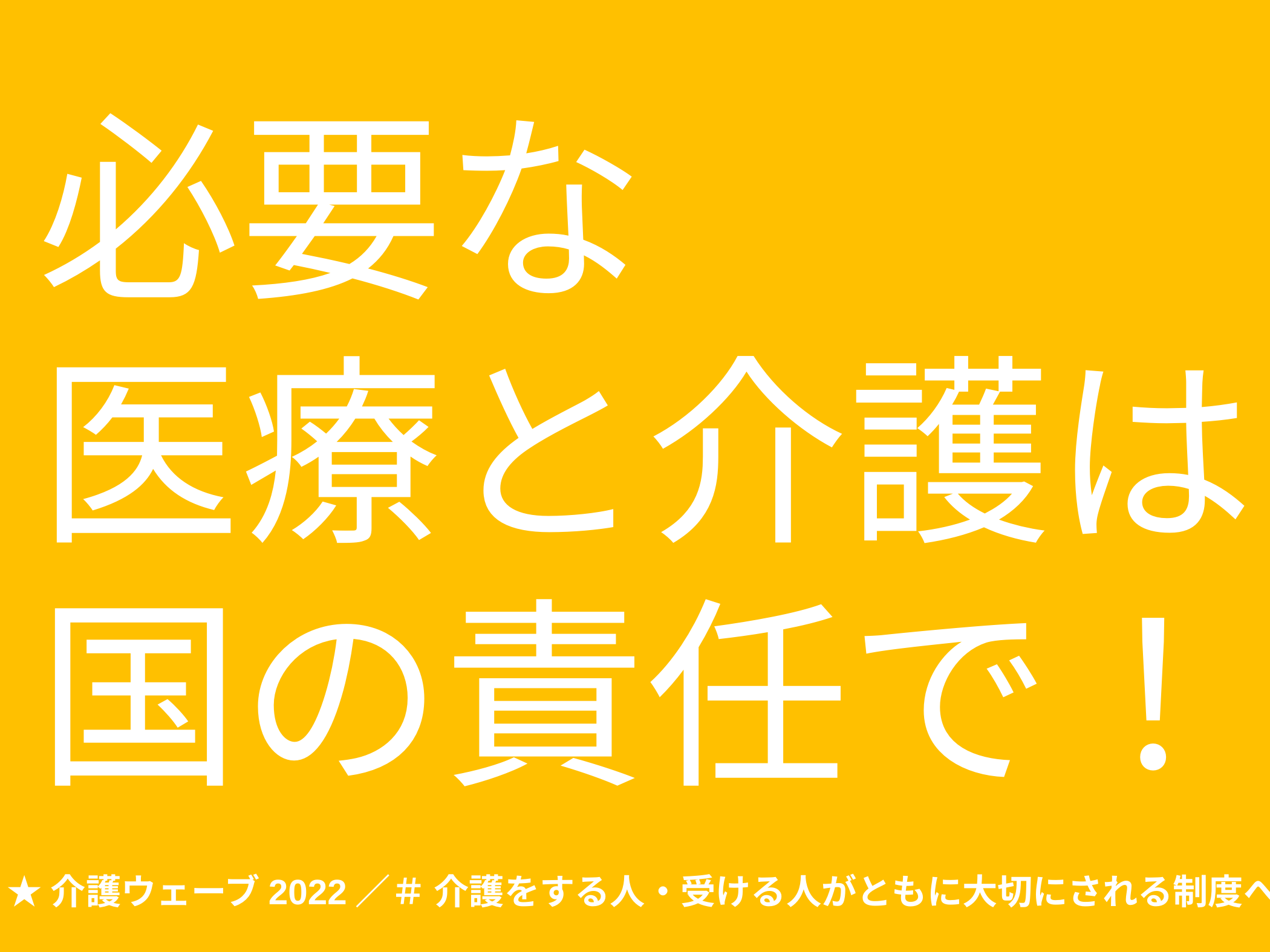

必要な
医療と介護は
国の責任で！
★介護ウェーブ2022／＃ 介護をする人・受ける人がともに大切にされる制度へ